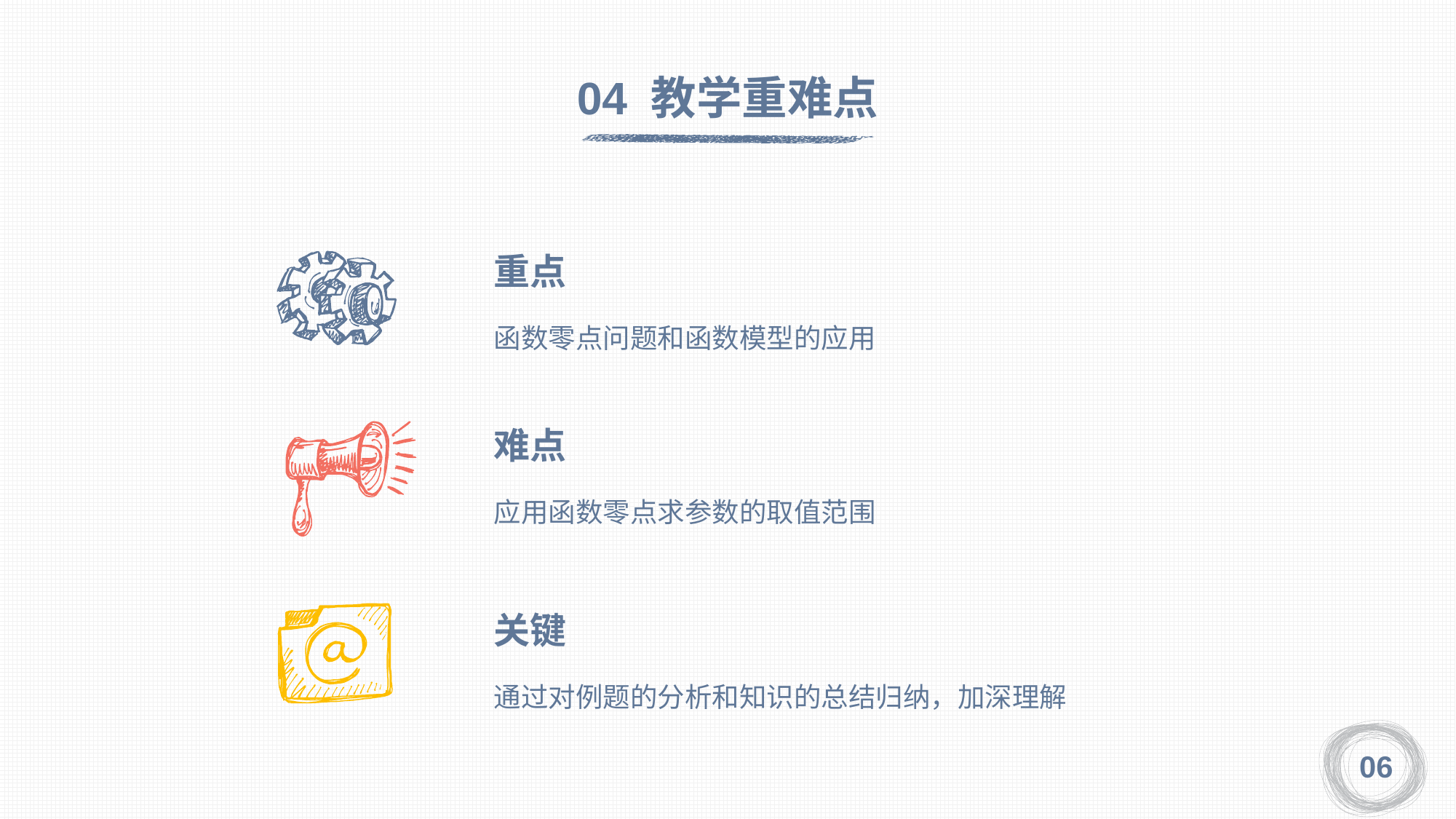

04 教学重难点

重点
函数零点问题和函数模型的应用

难点
应用函数零点求参数的取值范围

关键
通过对例题的分析和知识的总结归纳，加深理解

06